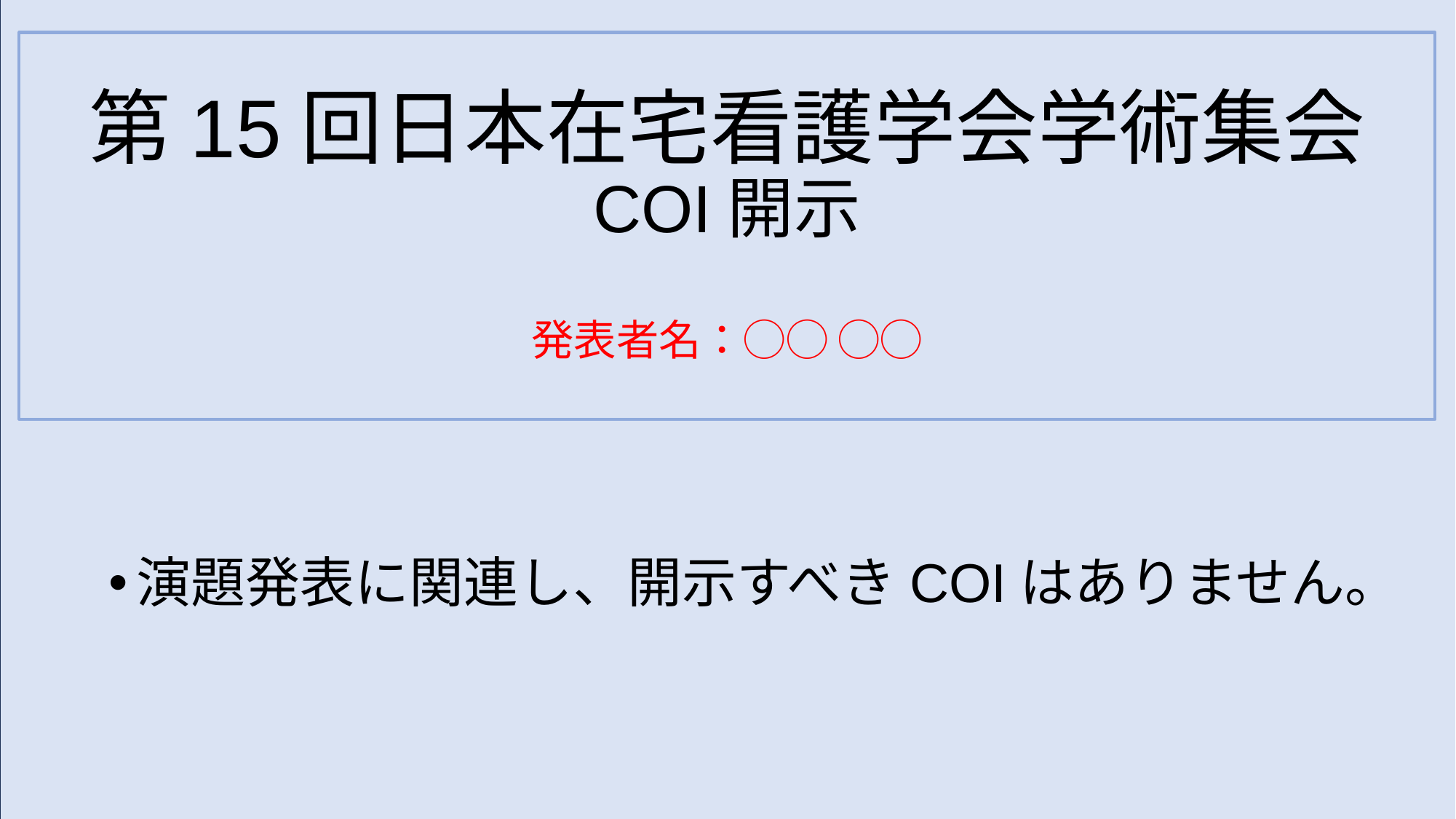

第15回日本在宅看護学会学術集会
COI開示
発表者名：◯◯ ◯◯
演題発表に関連し、開示すべきCOIはありません。